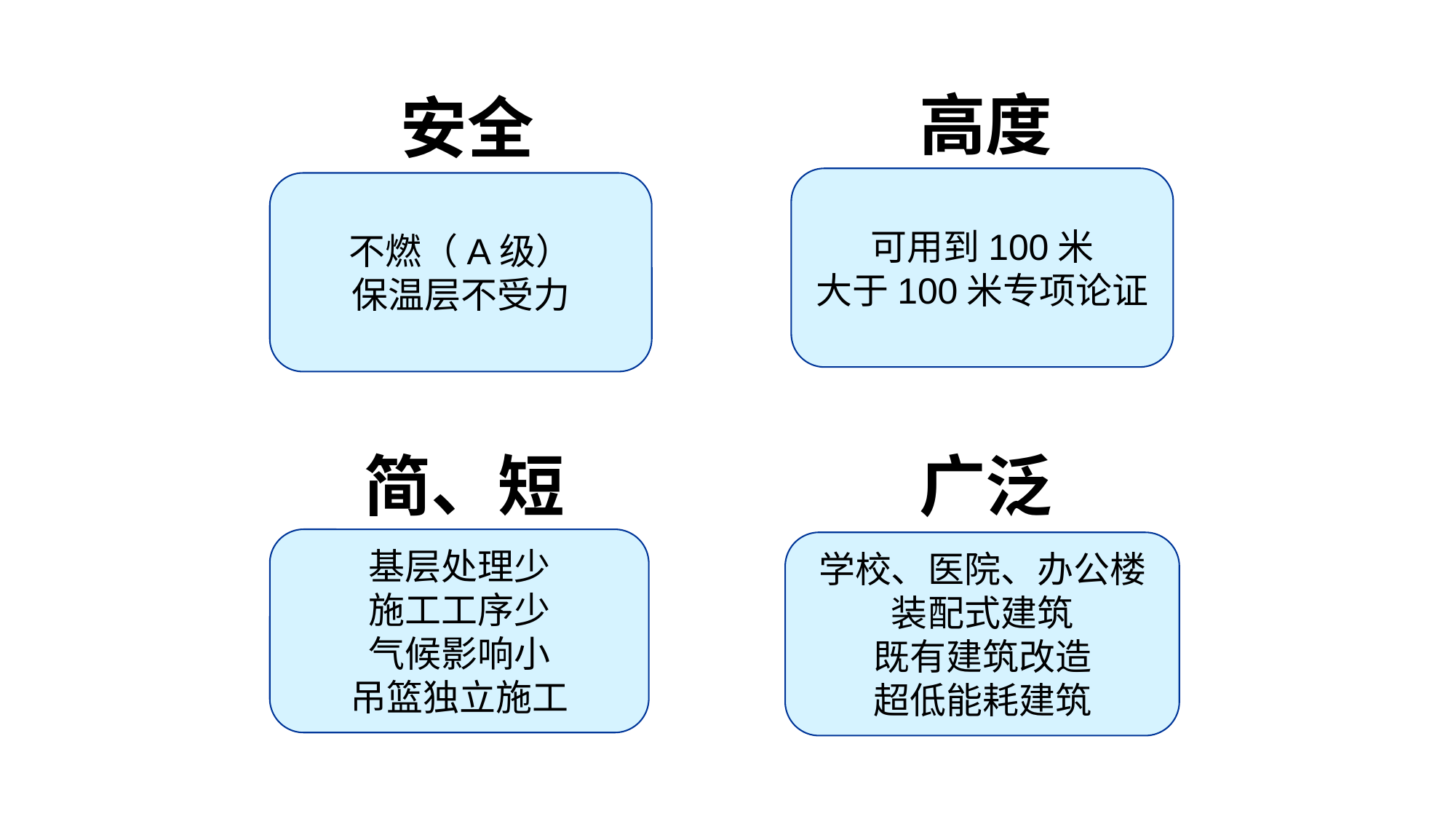

高度
安全
可用到100米
大于100米专项论证
不燃（A级）
保温层不受力
简、短
广泛
基层处理少
施工工序少
气候影响小
吊篮独立施工
学校、医院、办公楼
装配式建筑
既有建筑改造
超低能耗建筑